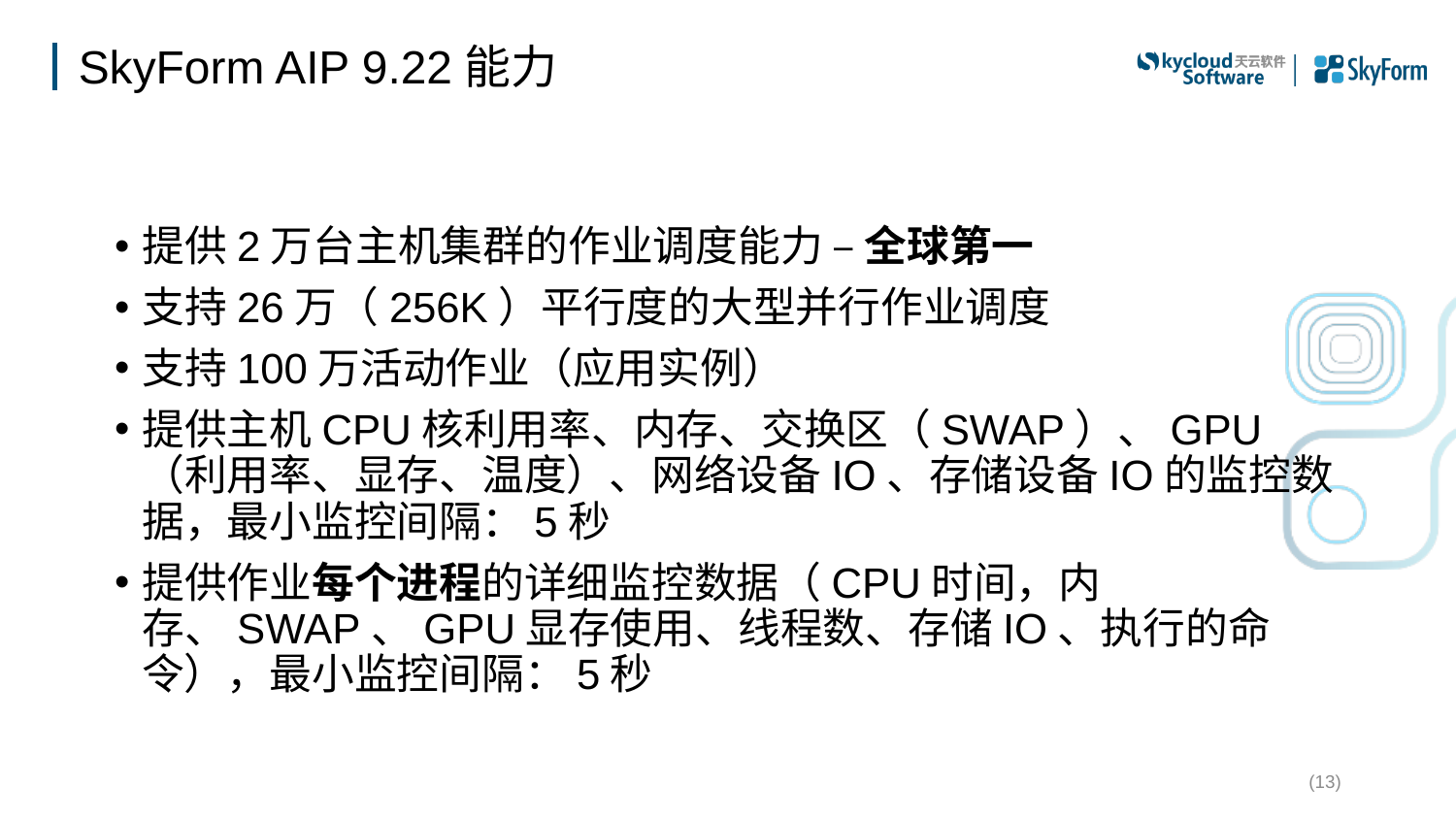

# SkyForm AIP 9.22能力
提供2万台主机集群的作业调度能力 – 全球第一
支持26万（256K）平行度的大型并行作业调度
支持100万活动作业（应用实例）
提供主机CPU核利用率、内存、交换区（SWAP）、GPU（利用率、显存、温度）、网络设备IO、存储设备IO的监控数据，最小监控间隔：5秒
提供作业每个进程的详细监控数据（CPU时间，内存、SWAP、GPU显存使用、线程数、存储IO、执行的命令），最小监控间隔：5秒

(13)